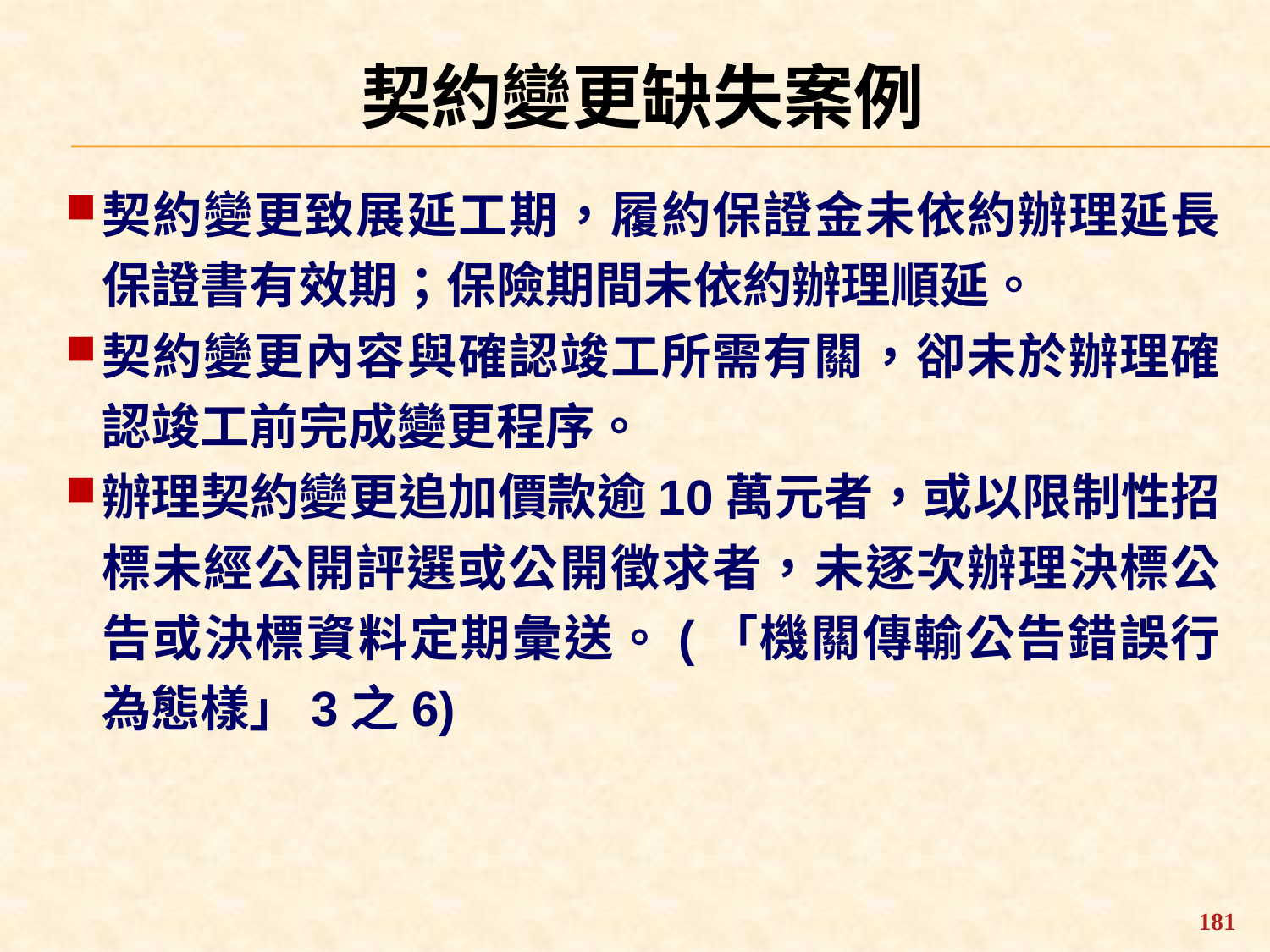

契約變更缺失案例
契約變更致展延工期，履約保證金未依約辦理延長保證書有效期；保險期間未依約辦理順延。
契約變更內容與確認竣工所需有關，卻未於辦理確認竣工前完成變更程序。
辦理契約變更追加價款逾10萬元者，或以限制性招標未經公開評選或公開徵求者，未逐次辦理決標公告或決標資料定期彙送。(「機關傳輸公告錯誤行為態樣」3之6)

181